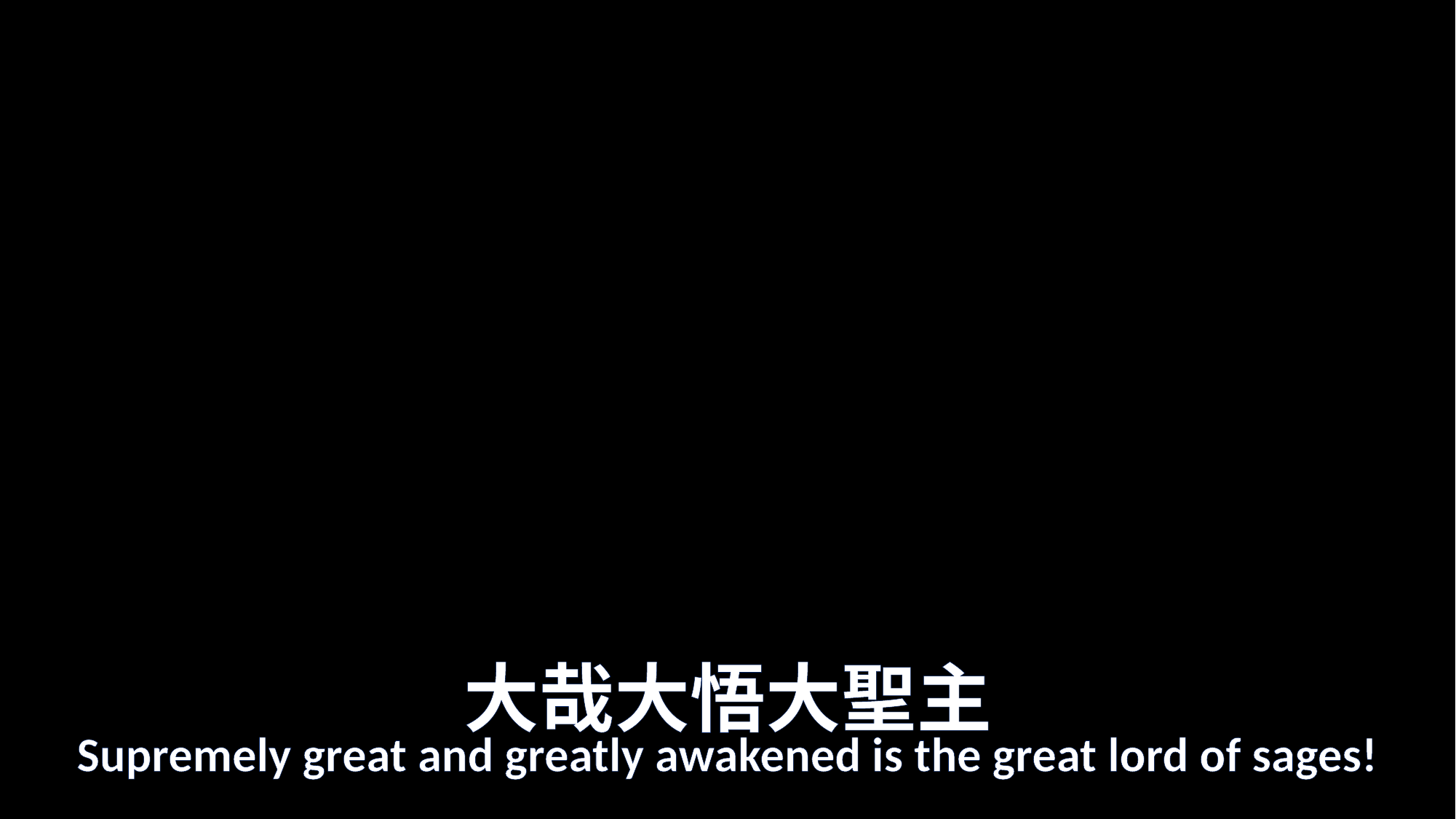

# 大哉大悟大聖主
Supremely great and greatly awakened is the great lord of sages!